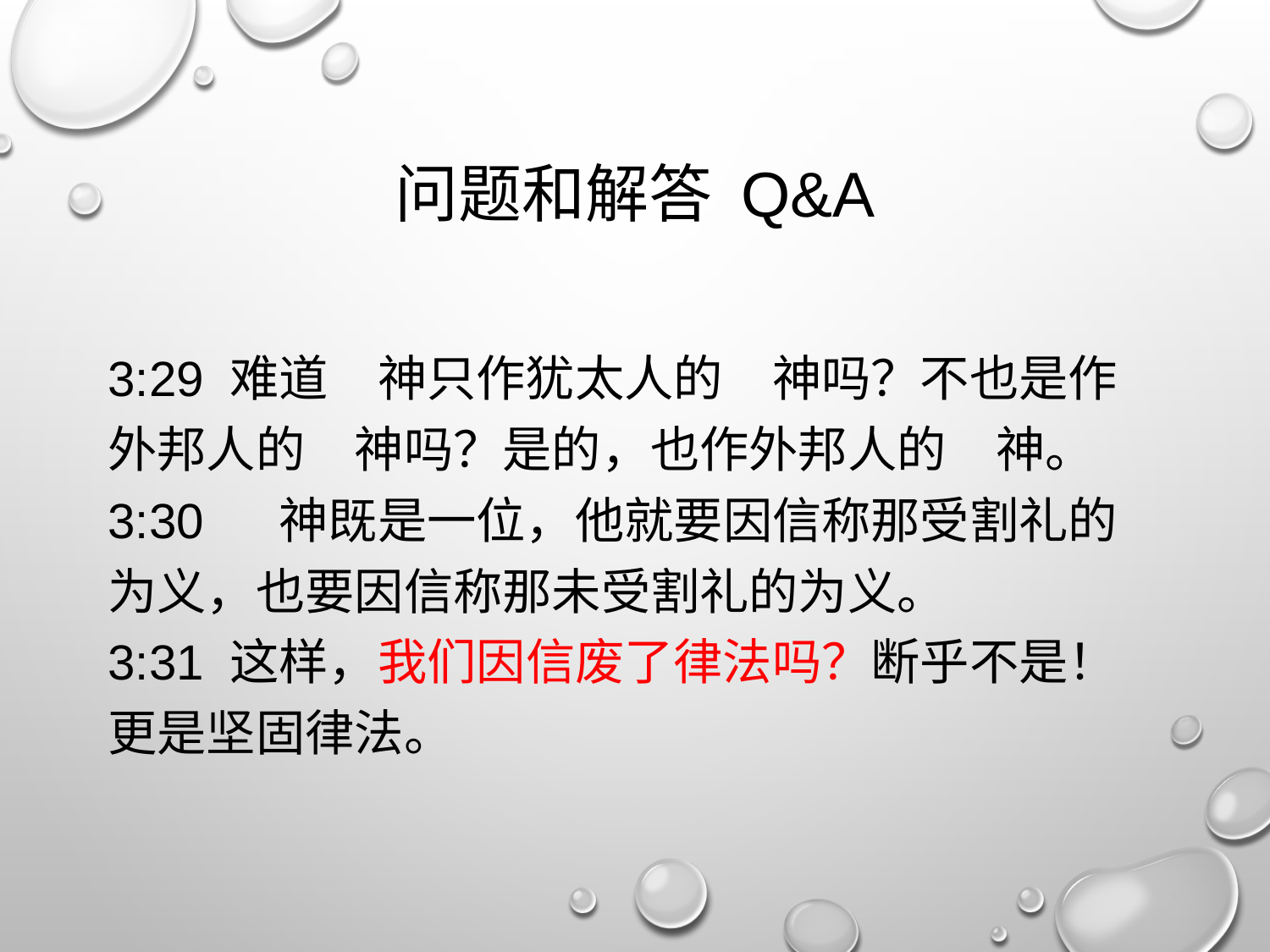

# 问题和解答 Q&A
3:29 难道　神只作犹太人的　神吗？不也是作外邦人的　神吗？是的，也作外邦人的　神。
3:30 　神既是一位，他就要因信称那受割礼的为义，也要因信称那未受割礼的为义。
3:31 这样，我们因信废了律法吗？断乎不是！更是坚固律法。